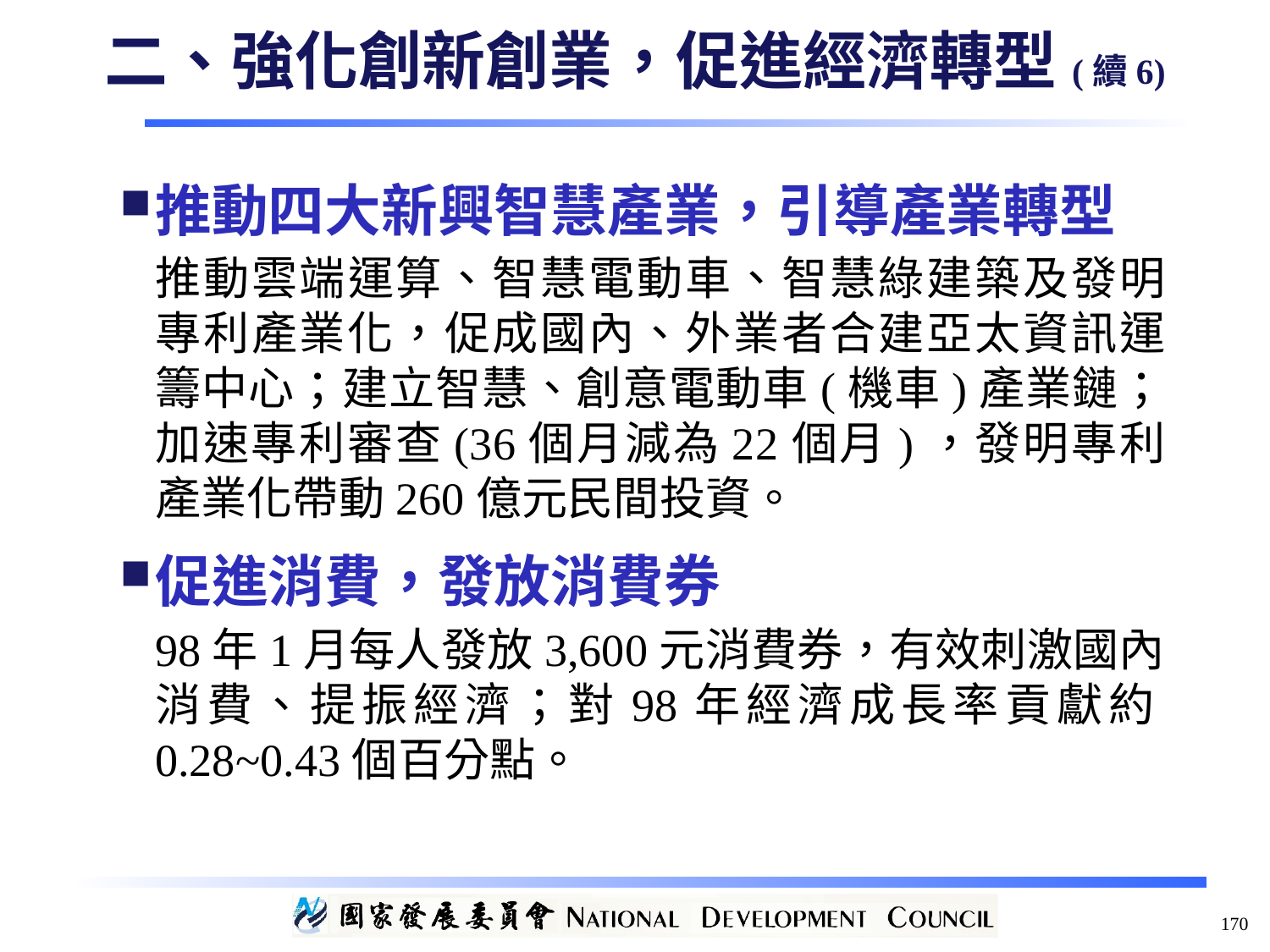

二、強化創新創業，促進經濟轉型(續6)
推動四大新興智慧產業，引導產業轉型
推動雲端運算、智慧電動車、智慧綠建築及發明專利產業化，促成國內、外業者合建亞太資訊運籌中心；建立智慧、創意電動車(機車)產業鏈；加速專利審查(36個月減為22個月)，發明專利產業化帶動260億元民間投資。
促進消費，發放消費券
98年1月每人發放3,600元消費券，有效刺激國內消費、提振經濟；對98年經濟成長率貢獻約0.28~0.43個百分點。
170